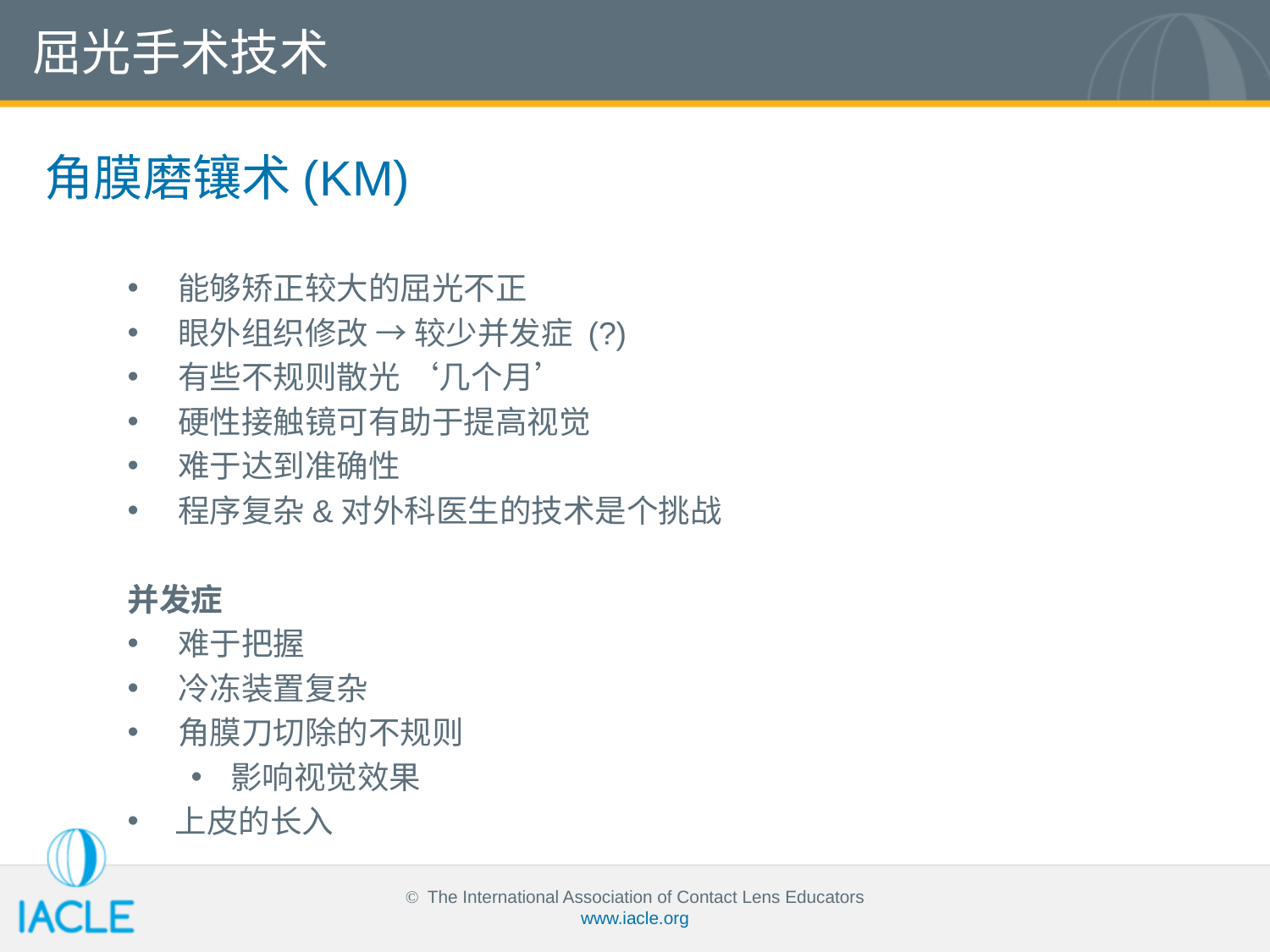

屈光手术技术
角膜磨镶术(KM)
能够矫正较大的屈光不正
眼外组织修改 → 较少并发症 (?)
有些不规则散光 ‘几个月’
硬性接触镜可有助于提高视觉
难于达到准确性
程序复杂&对外科医生的技术是个挑战

并发症
难于把握
冷冻装置复杂
角膜刀切除的不规则
影响视觉效果
上皮的长入